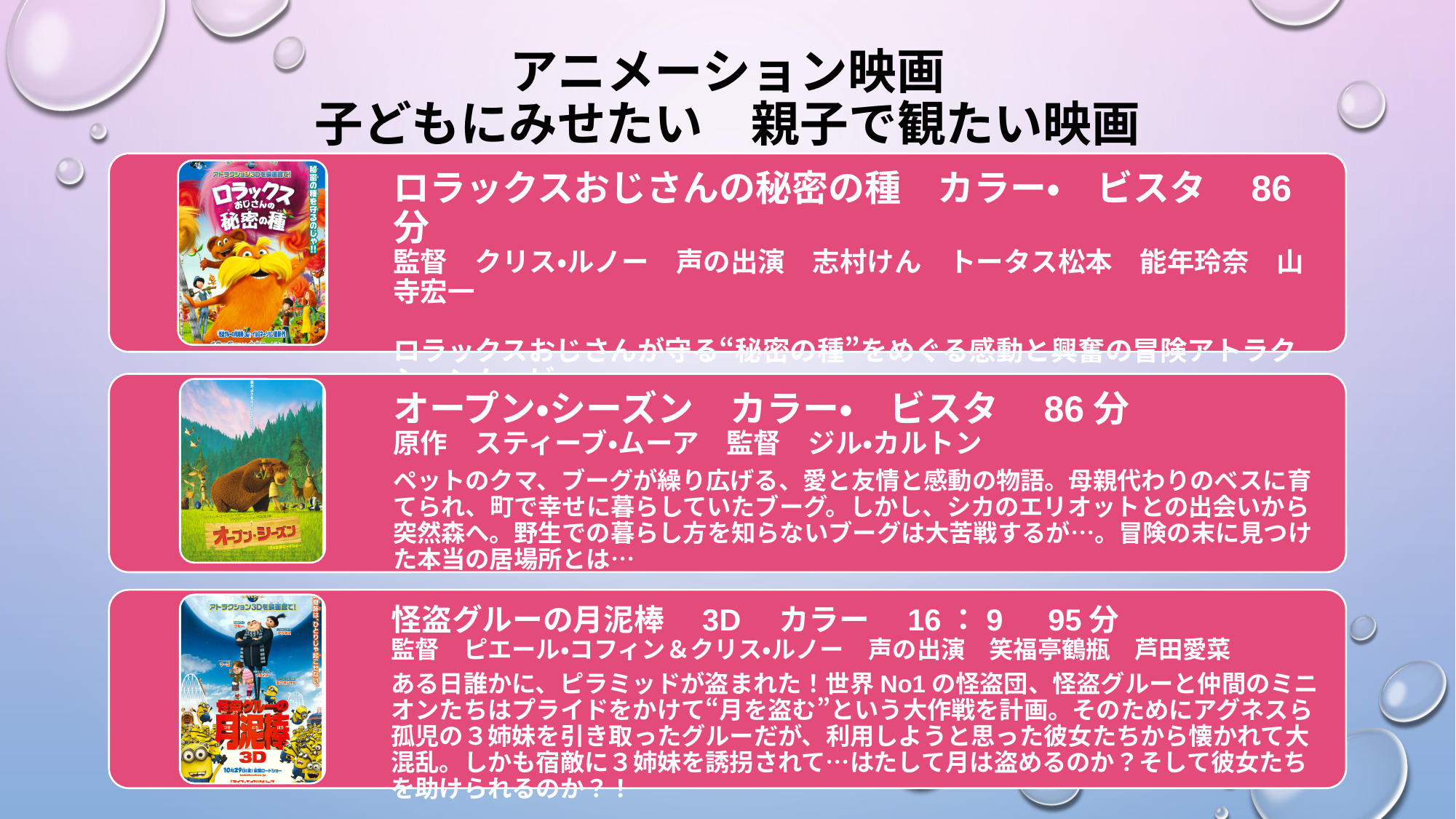

# アニメーション映画 子どもにみせたい　親子で観たい映画
ロラックスおじさんの秘密の種　カラー・　ビスタ　86分
監督　クリス・ルノー　声の出演　志村けん　トータス松本　能年玲奈　山寺宏一

ロラックスおじさんが守る“秘密の種”をめぐる感動と興奮の冒険アトラクションムービー。

オープン・シーズン　カラー・　ビスタ　86分
原作　スティーブ・ムーア　監督　ジル・カルトン
ペットのクマ、ブーグが繰り広げる、愛と友情と感動の物語。母親代わりのベスに育てられ、町で幸せに暮らしていたブーグ。しかし、シカのエリオットとの出会いから突然森へ。野生での暮らし方を知らないブーグは大苦戦するが…。冒険の末に見つけた本当の居場所とは…

怪盗グルーの月泥棒　3D　カラー　16：9　95分
監督　ピエール・コフィン＆クリス・ルノー　声の出演　笑福亭鶴瓶　芦田愛菜
ある日誰かに、ピラミッドが盗まれた！世界No1の怪盗団、怪盗グルーと仲間のミニオンたちはプライドをかけて“月を盗む”という大作戦を計画。そのためにアグネスら孤児の３姉妹を引き取ったグルーだが、利用しようと思った彼女たちから懐かれて大混乱。しかも宿敵に３姉妹を誘拐されて…はたして月は盗めるのか？そして彼女たちを助けられるのか？！